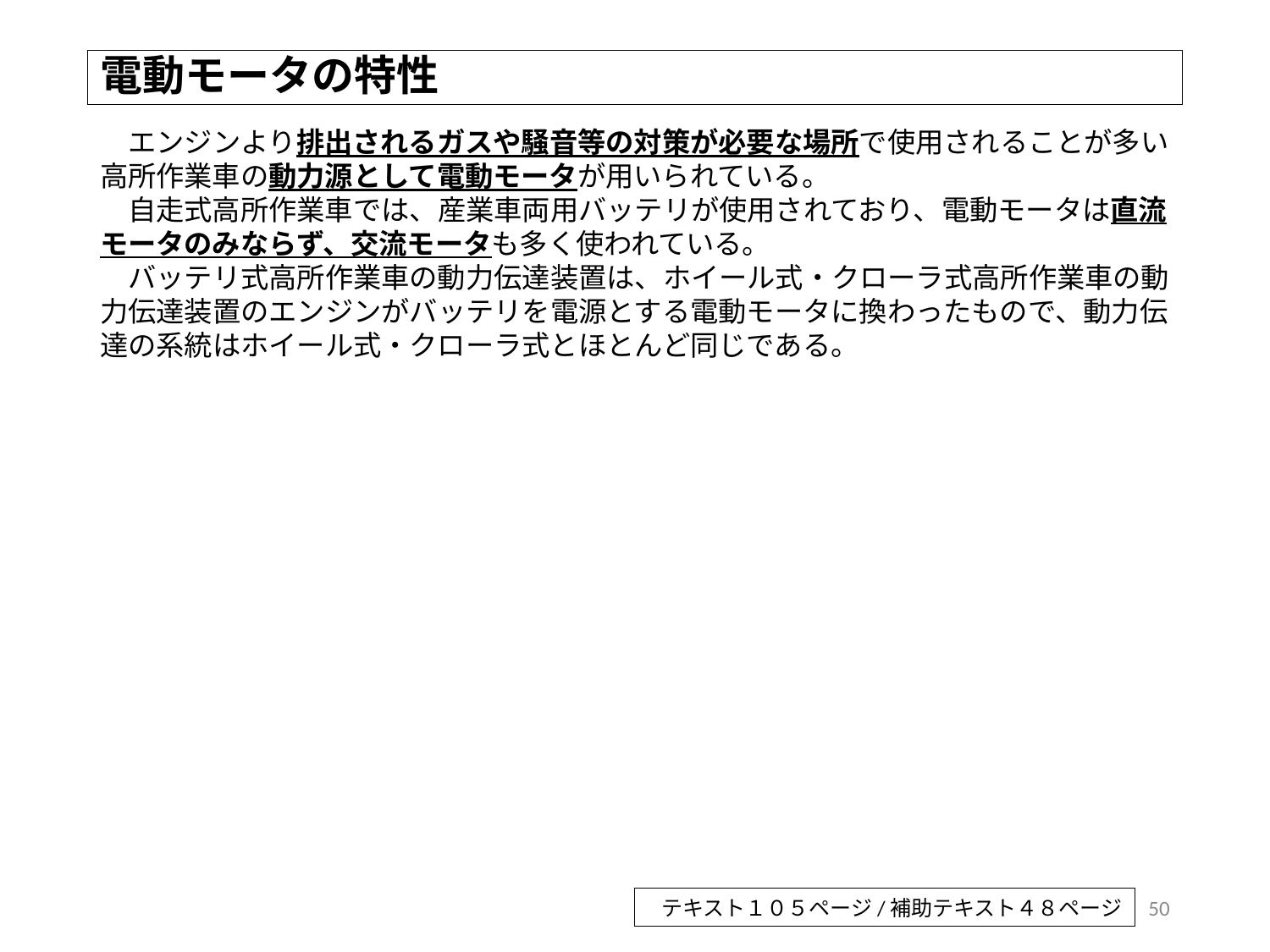

# 電動モータの特性
　エンジンより排出されるガスや騒音等の対策が必要な場所で使用されることが多い高所作業車の動力源として電動モータが用いられている。
　自走式高所作業車では、産業車両用バッテリが使用されており、電動モータは直流モータのみならず、交流モータも多く使われている。
　バッテリ式高所作業車の動力伝達装置は、ホイール式・クローラ式高所作業車の動力伝達装置のエンジンがバッテリを電源とする電動モータに換わったもので、動力伝達の系統はホイール式・クローラ式とほとんど同じである。
50
テキスト１０５ページ/補助テキスト４８ページ